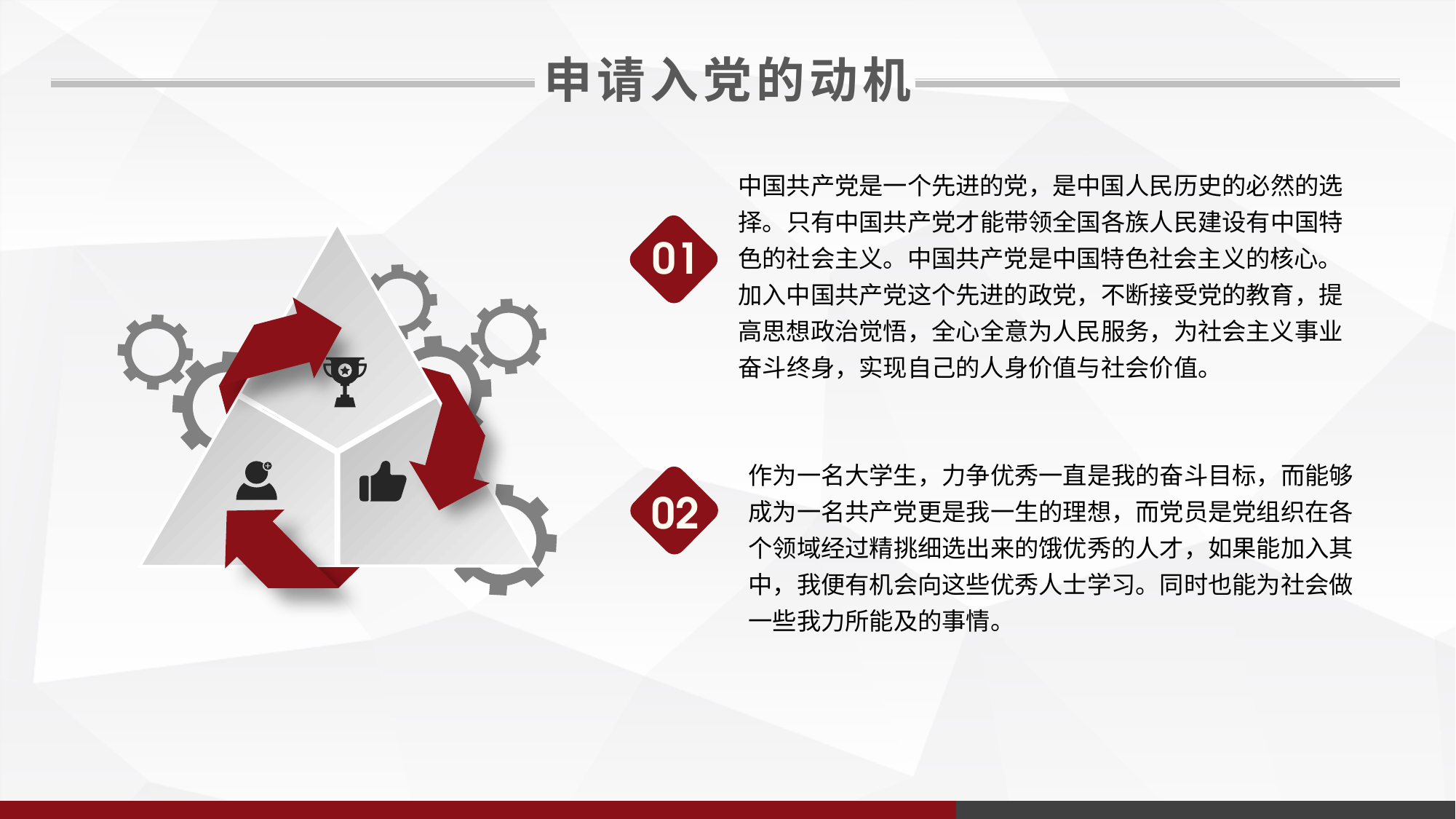

申请入党的动机
中国共产党是一个先进的党，是中国人民历史的必然的选择。只有中国共产党才能带领全国各族人民建设有中国特色的社会主义。中国共产党是中国特色社会主义的核心。加入中国共产党这个先进的政党，不断接受党的教育，提高思想政治觉悟，全心全意为人民服务，为社会主义事业奋斗终身，实现自己的人身价值与社会价值。

01

作为一名大学生，力争优秀一直是我的奋斗目标，而能够成为一名共产党更是我一生的理想，而党员是党组织在各个领域经过精挑细选出来的饿优秀的人才，如果能加入其中，我便有机会向这些优秀人士学习。同时也能为社会做一些我力所能及的事情。

02